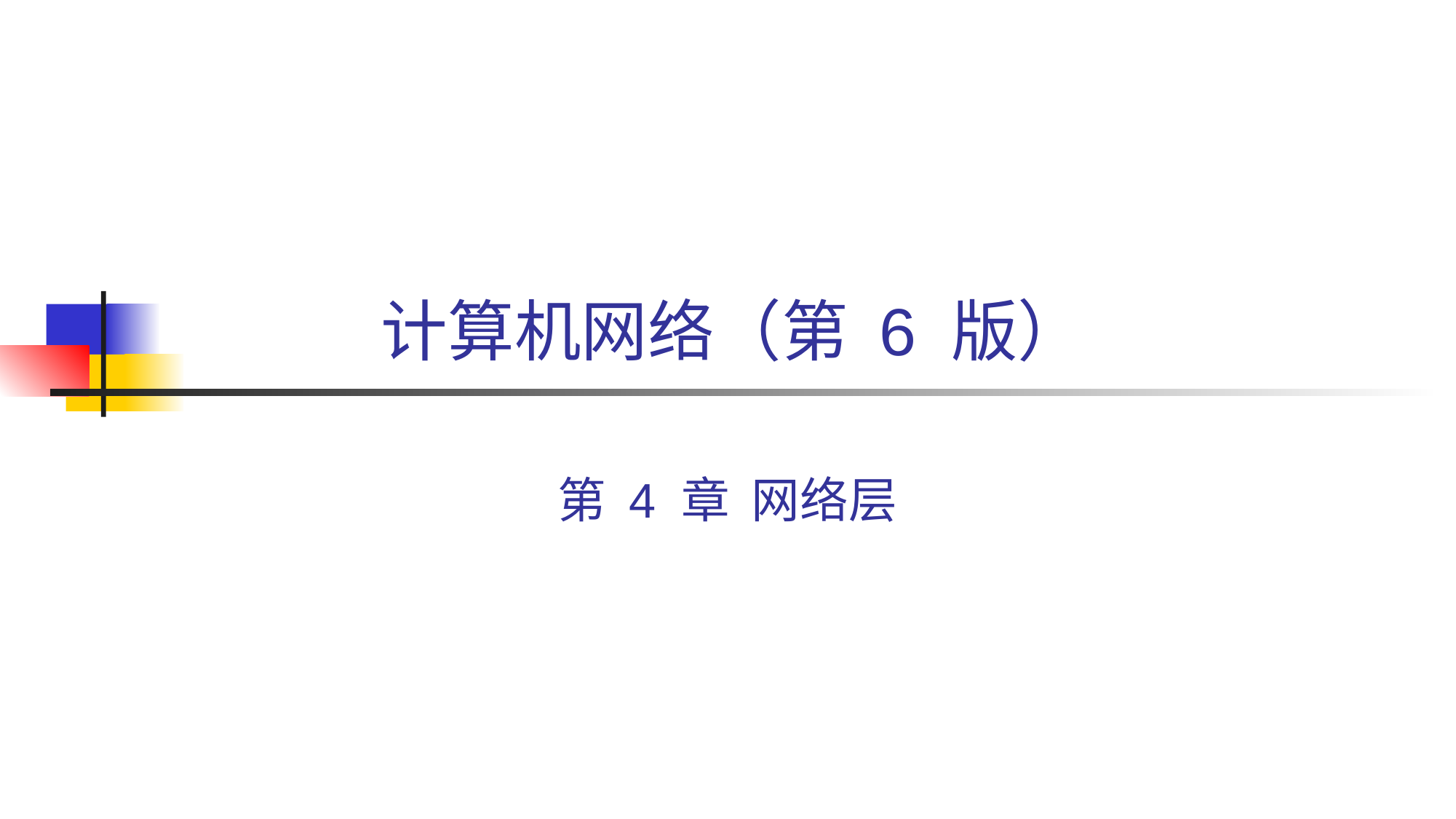

# 计算机网络（第 6 版）
第 4 章  网络层